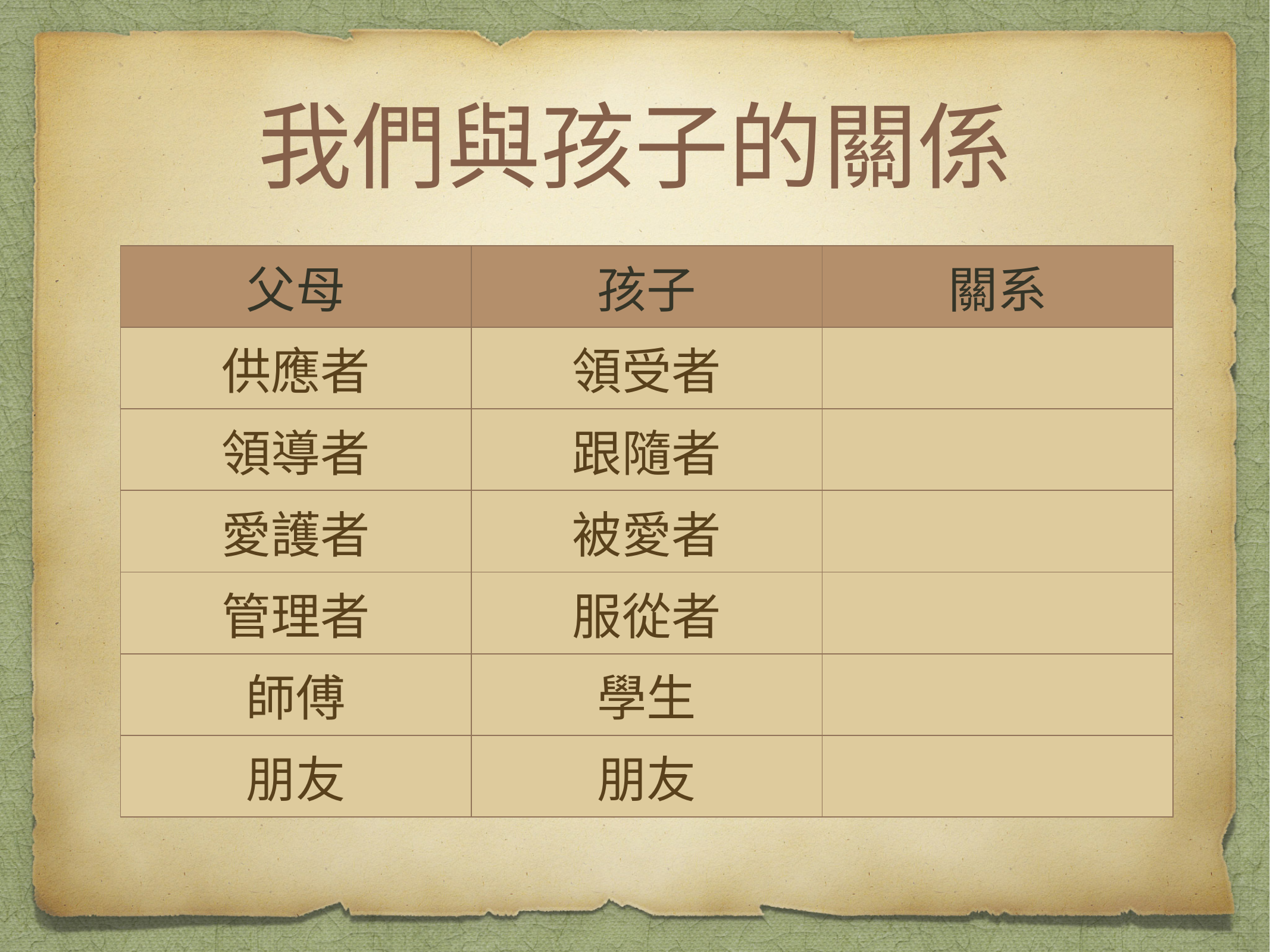

# 我們與孩子的關係
| 父母 | 孩子 | 關系 |
| --- | --- | --- |
| 供應者 | 領受者 |  |
| 領導者 | 跟隨者 |  |
| 愛護者 | 被愛者 |  |
| 管理者 | 服從者 |  |
| 師傅 | 學生 |  |
| 朋友 | 朋友 |  |